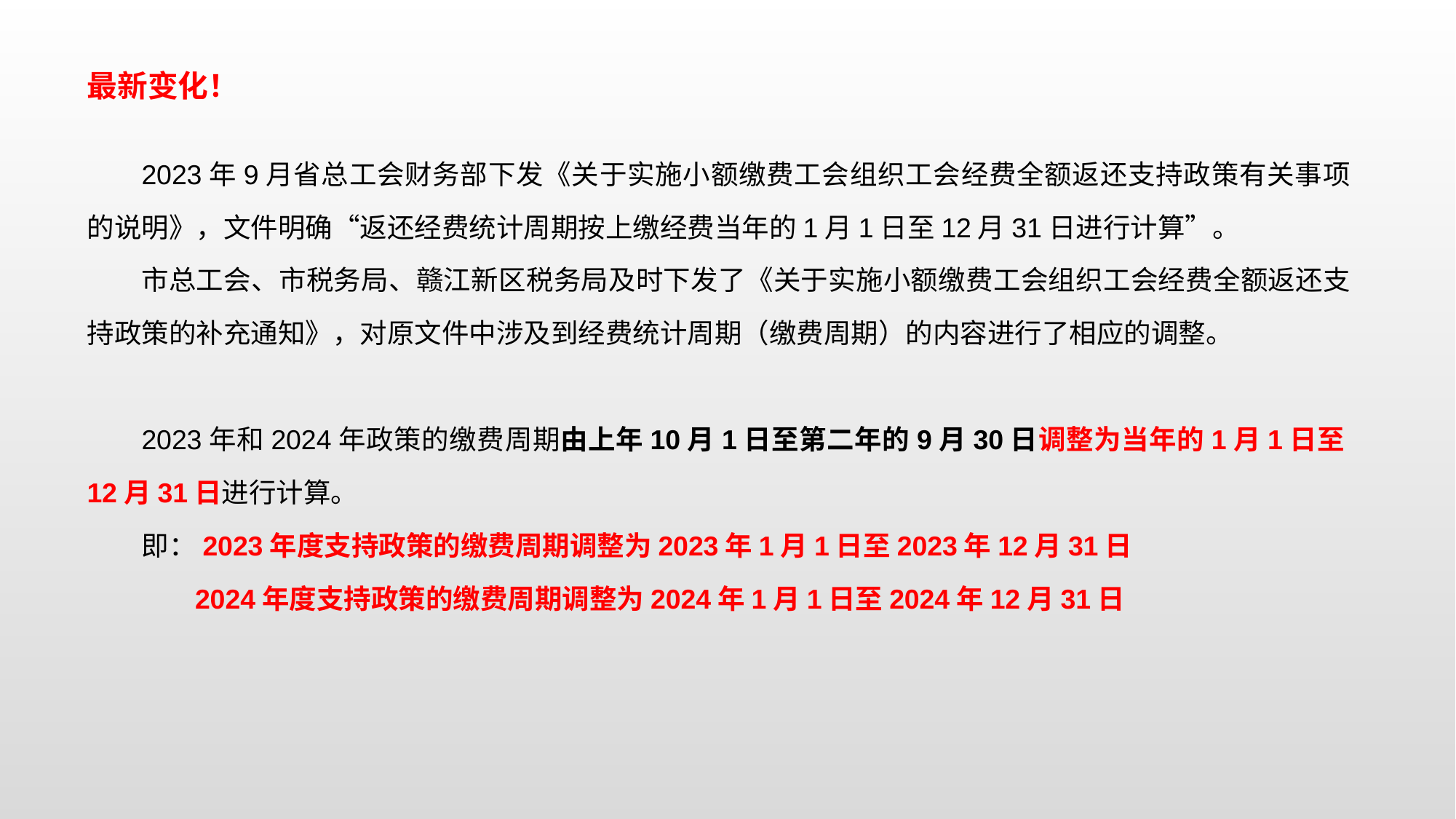

最新变化！
2023年9月省总工会财务部下发《关于实施小额缴费工会组织工会经费全额返还支持政策有关事项的说明》，文件明确“返还经费统计周期按上缴经费当年的1月1日至12月31日进行计算”。
市总工会、市税务局、赣江新区税务局及时下发了《关于实施小额缴费工会组织工会经费全额返还支持政策的补充通知》，对原文件中涉及到经费统计周期（缴费周期）的内容进行了相应的调整。

2023年和2024年政策的缴费周期由上年10月1日至第二年的9月30日调整为当年的1月1日至12月31日进行计算。
即：2023年度支持政策的缴费周期调整为2023年1月1日至2023年12月31日
       2024年度支持政策的缴费周期调整为2024年1月1日至2024年12月31日